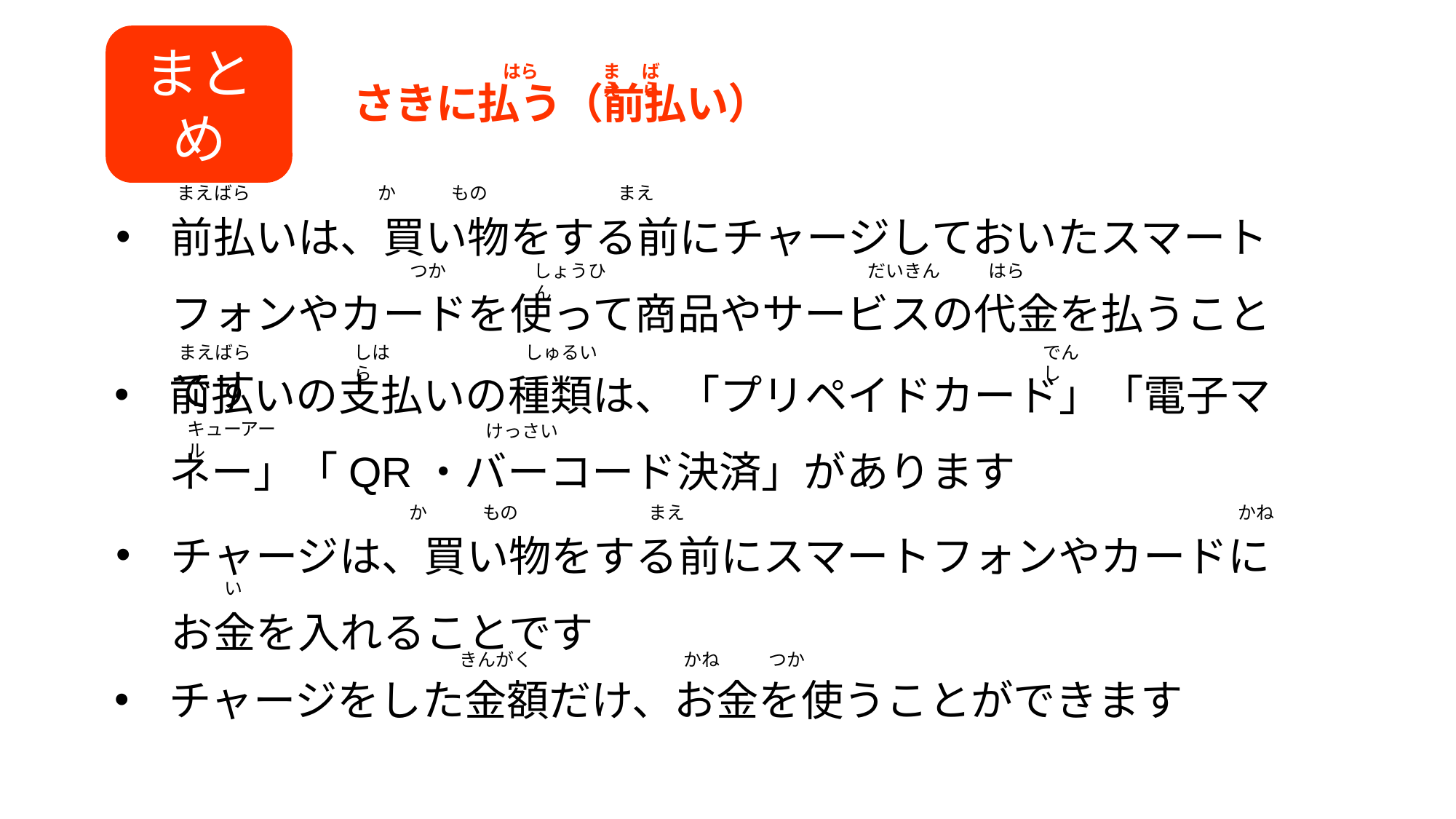

はら
まえ
ばら
さきに払う（前払い）
まとめ
まえ
か
もの
まえ
前払いは、買い物をする前にチャージしておいたスマートフォンやカードを使って商品やサービスの代金を払うことです
つか
しょうひん
だいきん
はら
ばら
まえばら
しはら
しゅるい
でんし
前払いの支払いの種類は、「プリペイドカード」「電子マネー」「QR・バーコード決済」があります
キューアール
けっさい
か
もの
まえ
かね
チャージは、買い物をする前にスマートフォンやカードにお金を入れることです
い
チャージをした金額だけ、お金を使うことができます
きんがく
かね
つか